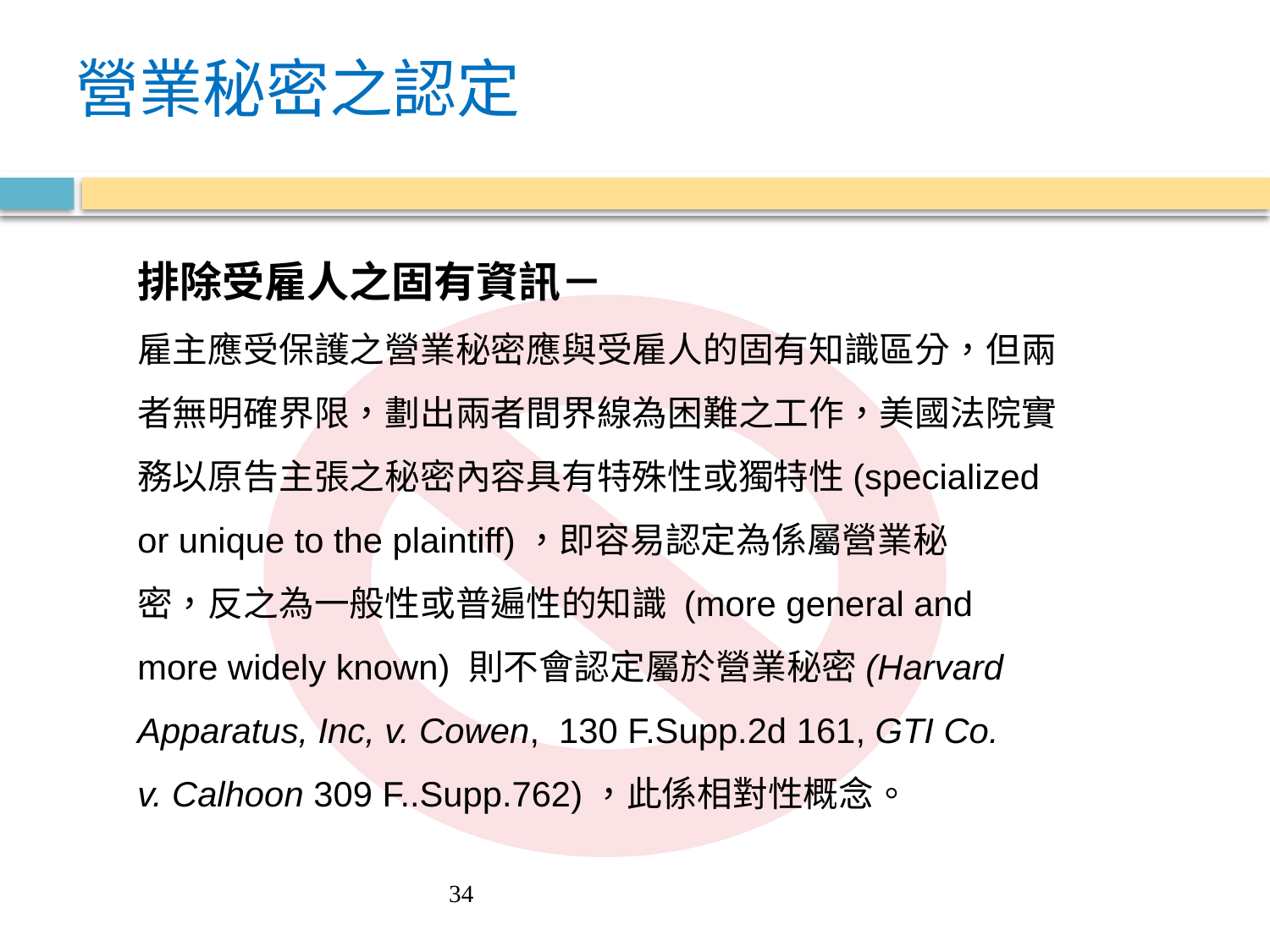

# 營業秘密之認定
排除受雇人之固有資訊－
雇主應受保護之營業秘密應與受雇人的固有知識區分，但兩
者無明確界限，劃出兩者間界線為困難之工作，美國法院實
務以原告主張之秘密內容具有特殊性或獨特性(specialized
or unique to the plaintiff)，即容易認定為係屬營業秘
密，反之為一般性或普遍性的知識 (more general and
more widely known) 則不會認定屬於營業秘密(Harvard
Apparatus, Inc, v. Cowen,  130 F.Supp.2d 161, GTI Co.
v. Calhoon 309 F..Supp.762)，此係相對性概念。

34